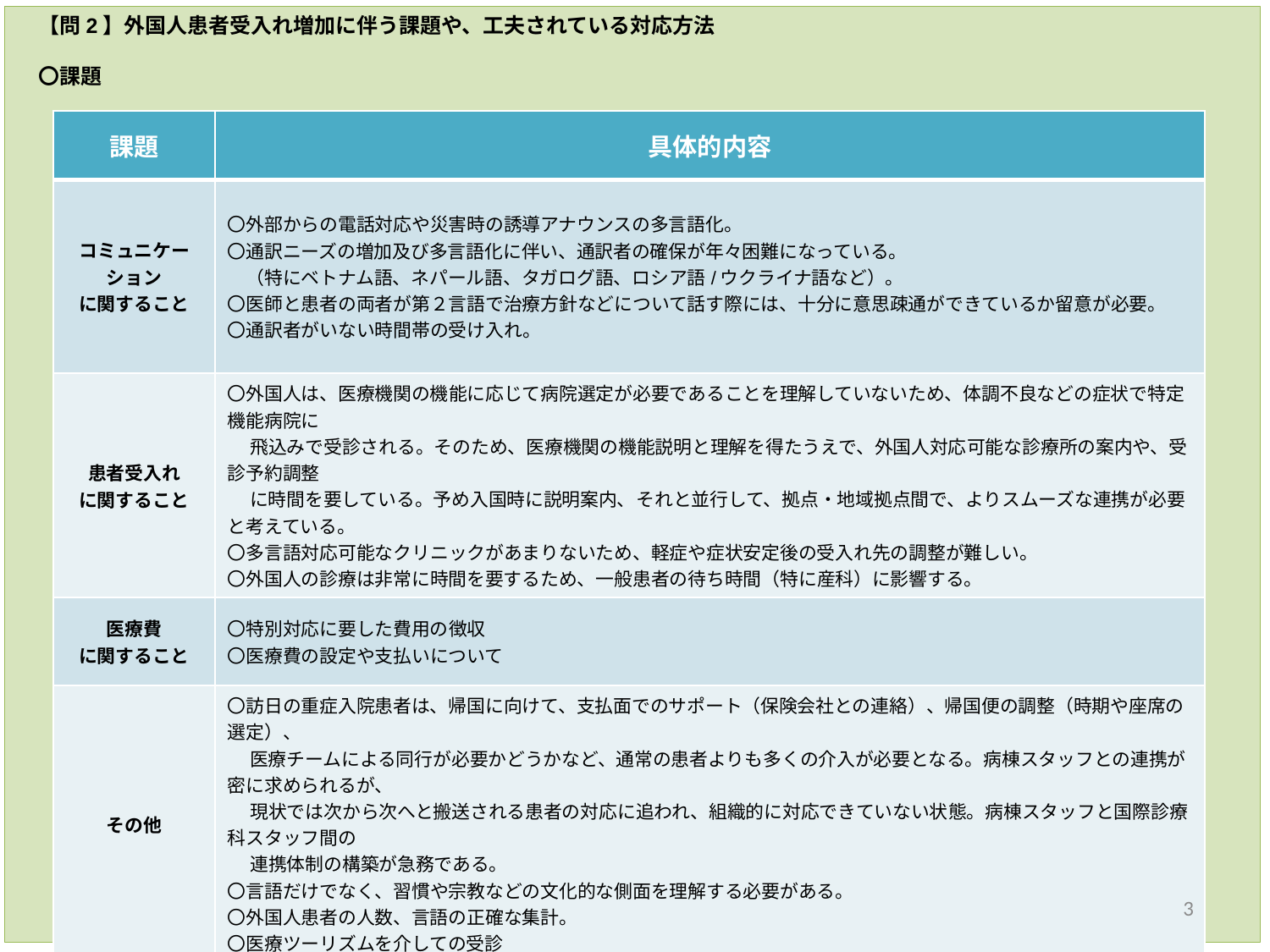

【問2】外国人患者受入れ増加に伴う課題や、工夫されている対応方法

　〇課題
| 課題 | 具体的内容 |
| --- | --- |
| コミュニケーション に関すること | 〇外部からの電話対応や災害時の誘導アナウンスの多言語化。 〇通訳ニーズの増加及び多言語化に伴い、通訳者の確保が年々困難になっている。 　（特にベトナム語、ネパール語、タガログ語、ロシア語/ウクライナ語など）。 〇医師と患者の両者が第２言語で治療方針などについて話す際には、十分に意思疎通ができているか留意が必要。 〇通訳者がいない時間帯の受け入れ。 |
| 患者受入れ に関すること | 〇外国人は、医療機関の機能に応じて病院選定が必要であることを理解していないため、体調不良などの症状で特定機能病院に 　 飛込みで受診される。そのため、医療機関の機能説明と理解を得たうえで、外国人対応可能な診療所の案内や、受診予約調整 　 に時間を要している。予め入国時に説明案内、それと並行して、拠点・地域拠点間で、よりスムーズな連携が必要と考えている。 〇多言語対応可能なクリニックがあまりないため、軽症や症状安定後の受入れ先の調整が難しい。 〇外国人の診療は非常に時間を要するため、一般患者の待ち時間（特に産科）に影響する。 |
| 医療費 に関すること | 〇特別対応に要した費用の徴収 〇医療費の設定や支払いについて |
| その他 | 〇訪日の重症入院患者は、帰国に向けて、支払面でのサポート（保険会社との連絡）、帰国便の調整（時期や座席の選定）、 　 医療チームによる同行が必要かどうかなど、通常の患者よりも多くの介入が必要となる。病棟スタッフとの連携が密に求められるが、 　 現状では次から次へと搬送される患者の対応に追われ、組織的に対応できていない状態。病棟スタッフと国際診療科スタッフ間の 　 連携体制の構築が急務である。 〇言語だけでなく、習慣や宗教などの文化的な側面を理解する必要がある。 〇外国人患者の人数、言語の正確な集計。 〇医療ツーリズムを介しての受診 |
3